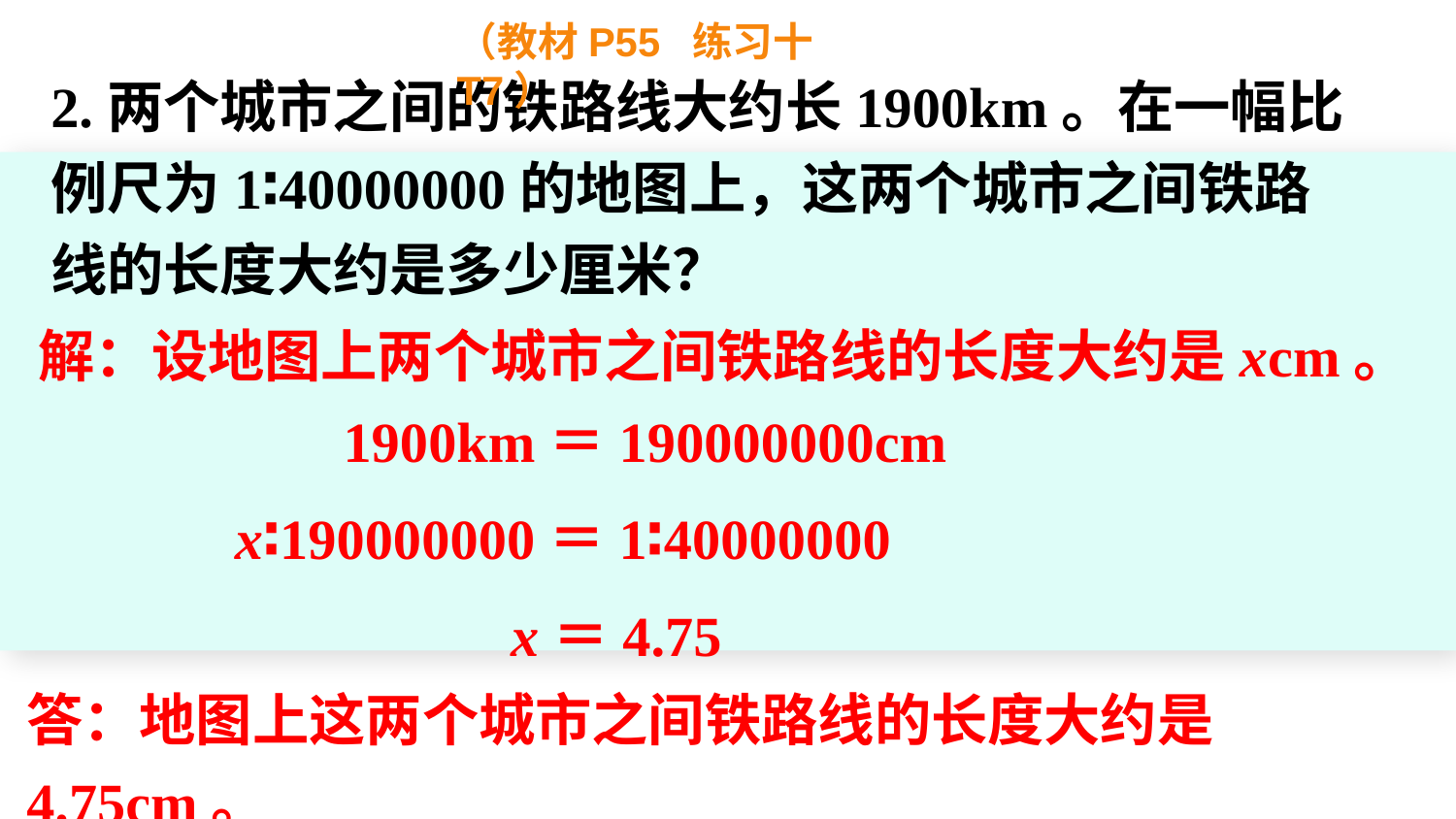

（教材P55  练习十T7）
2.两个城市之间的铁路线大约长1900km。在一幅比例尺为1∶40000000的地图上，这两个城市之间铁路线的长度大约是多少厘米？
解：设地图上两个城市之间铁路线的长度大约是xcm。
1900km＝190000000cm
www.youyi100.com
x∶190000000＝1∶40000000
x＝4.75
答：地图上这两个城市之间铁路线的长度大约是4.75cm。